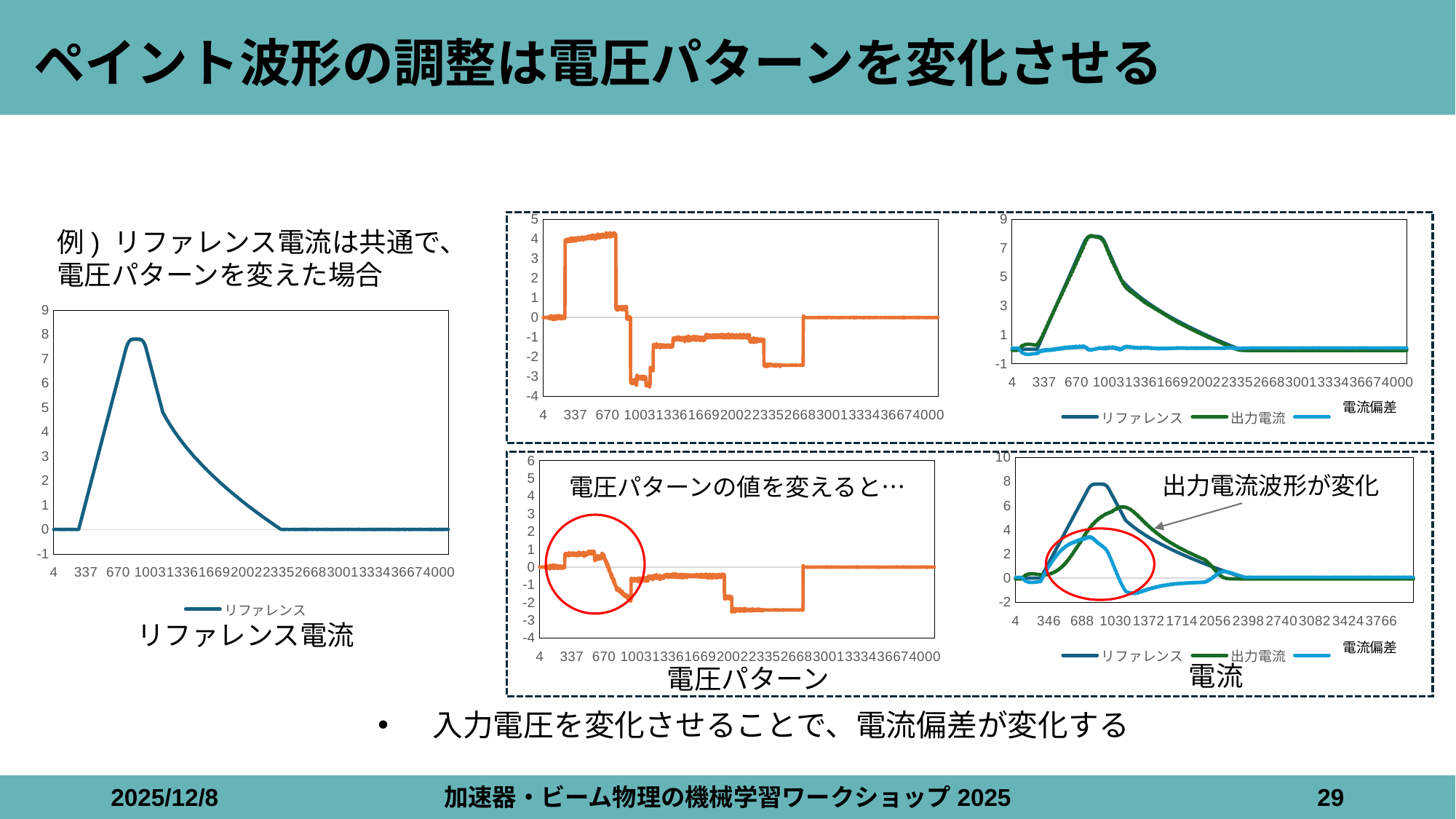

# ペイント波形の調整は電圧パターンを変化させる

### Chart

| Category |  |
|---|---|

### Chart

| Category |  |  |  |
|---|---|---|---|
例) リファレンス電流は共通で、
電圧パターンを変えた場合

### Chart

| Category |  |
|---|---|
電流偏差

### Chart

| Category |  |  |  |
|---|---|---|---|

### Chart

| Category |  |
|---|---|
出力電流波形が変化
電圧パターンの値を変えると…

リファレンス電流
電流偏差
電流
電圧パターン
入力電圧を変化させることで、電流偏差が変化する
2025/12/8
加速器・ビーム物理の機械学習ワークショップ2025
29